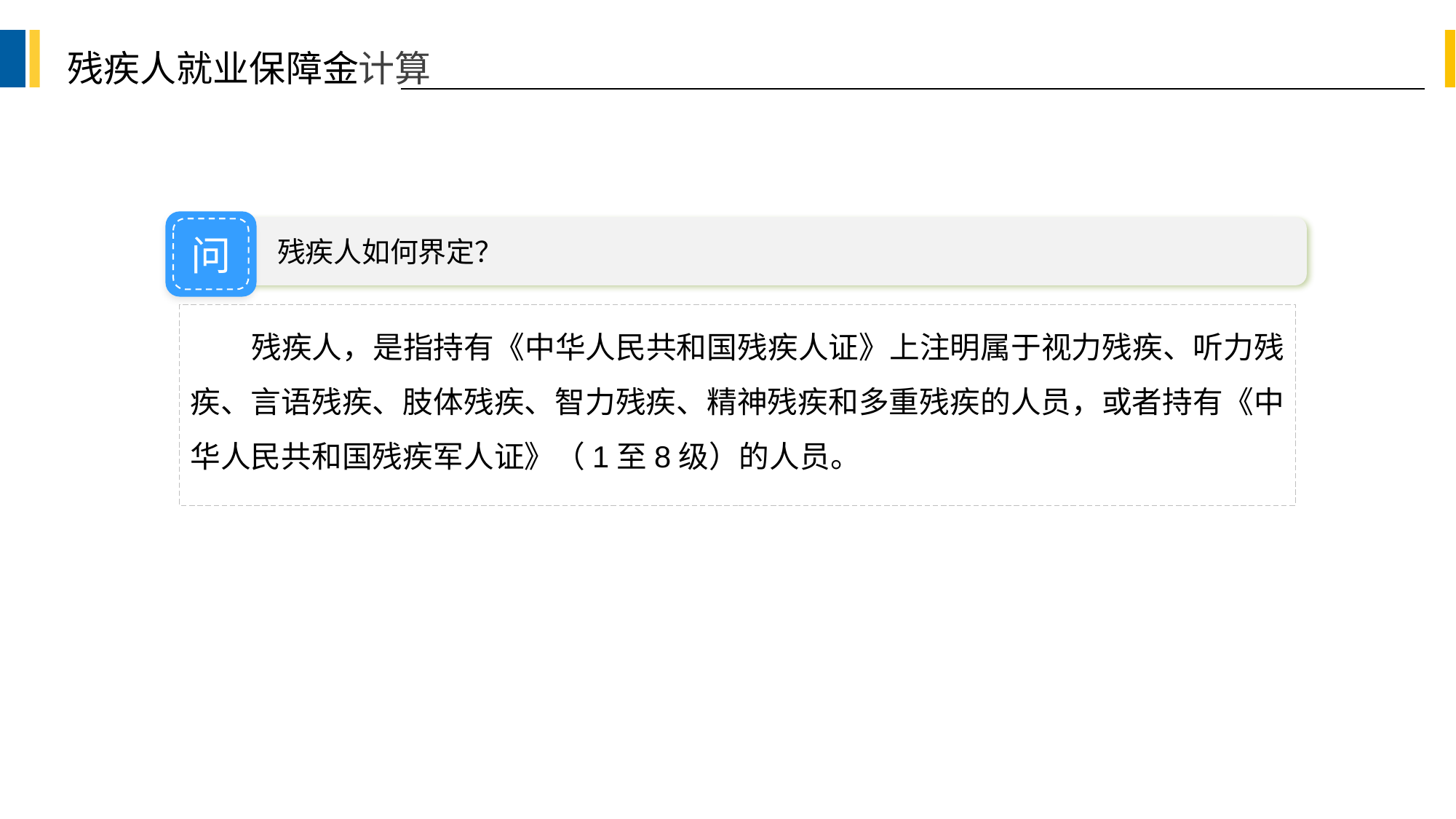

残疾人就业保障金计算

残疾人如何界定？
问
        残疾人，是指持有《中华人民共和国残疾人证》上注明属于视力残疾、听力残疾、言语残疾、肢体残疾、智力残疾、精神残疾和多重残疾的人员，或者持有《中华人民共和国残疾军人证》（1至8级）的人员。